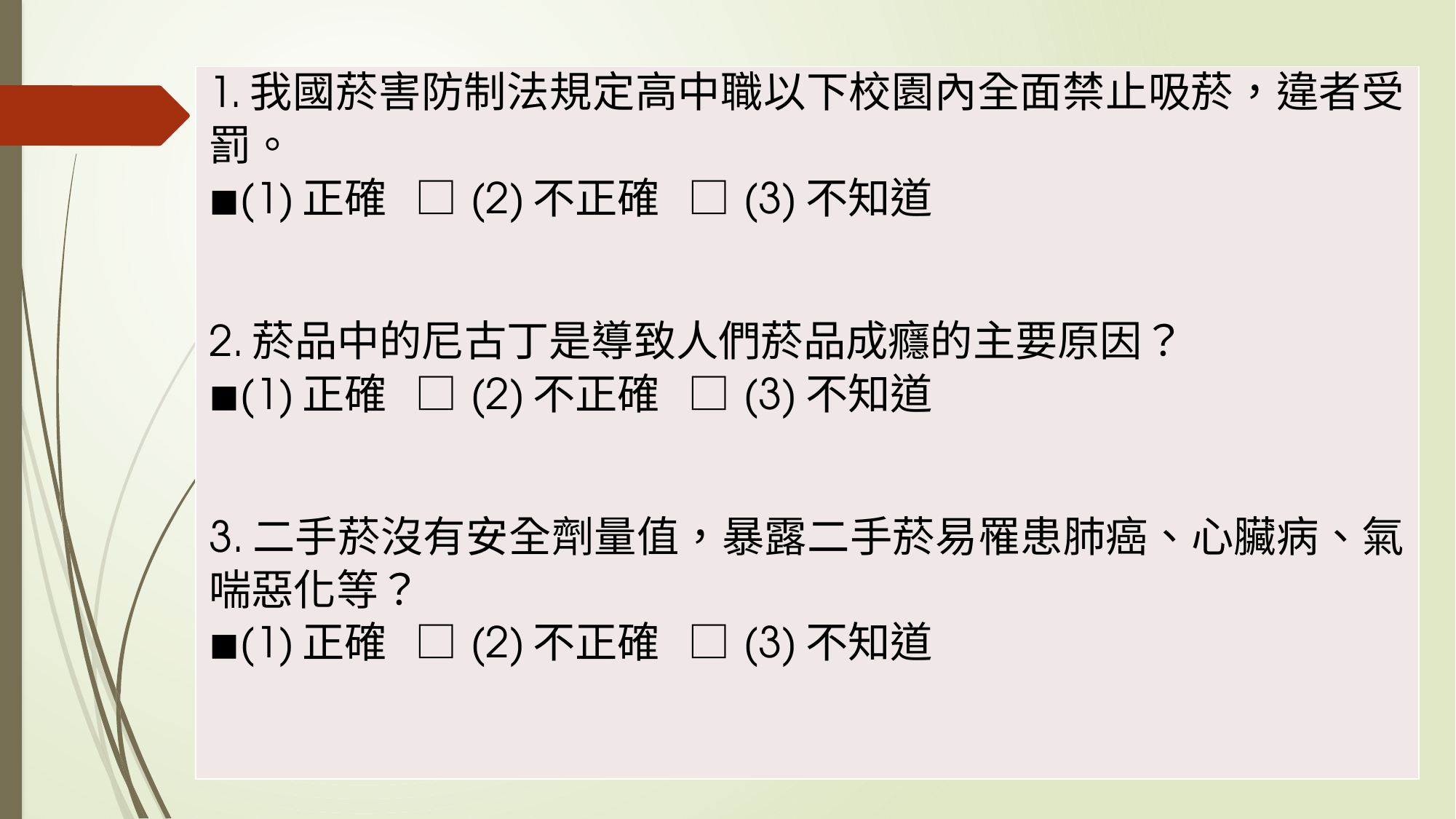

| 1.我國菸害防制法規定高中職以下校園內全面禁止吸菸，違者受罰。 ■(1)正確 □(2)不正確 □(3)不知道 2.菸品中的尼古丁是導致人們菸品成癮的主要原因？ ■(1)正確 □(2)不正確 □(3)不知道 3.二手菸沒有安全劑量值，暴露二手菸易罹患肺癌、心臟病、氣喘惡化等？ ■(1)正確 □(2)不正確 □(3)不知道 |
| --- |